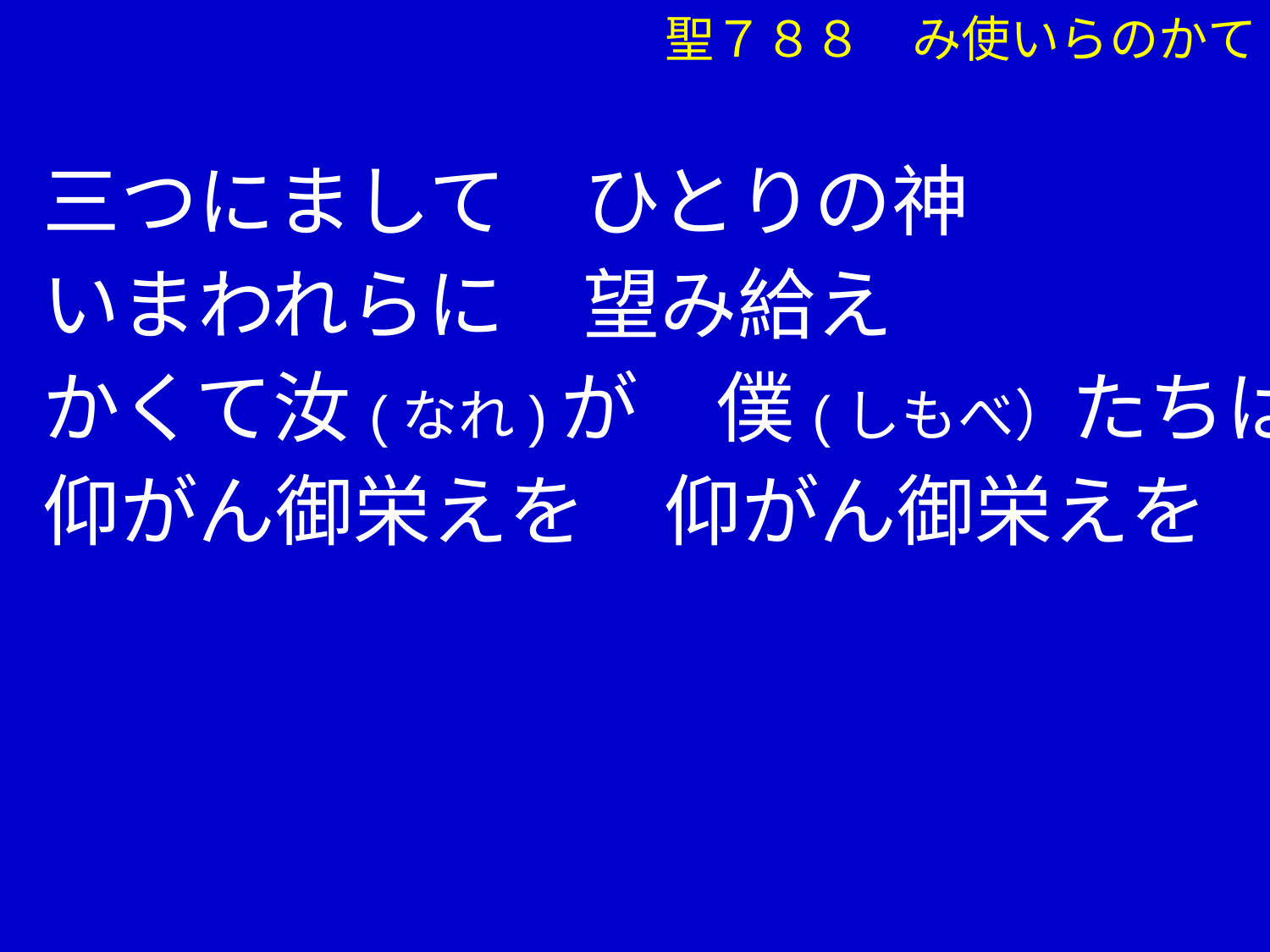

聖７８８　み使いらのかて

　 三つにまして　ひとりの神
　 いまわれらに　望み給え
　 かくて汝(なれ)が　僕(しもべ）たちは
　 仰がん御栄えを　仰がん御栄えを